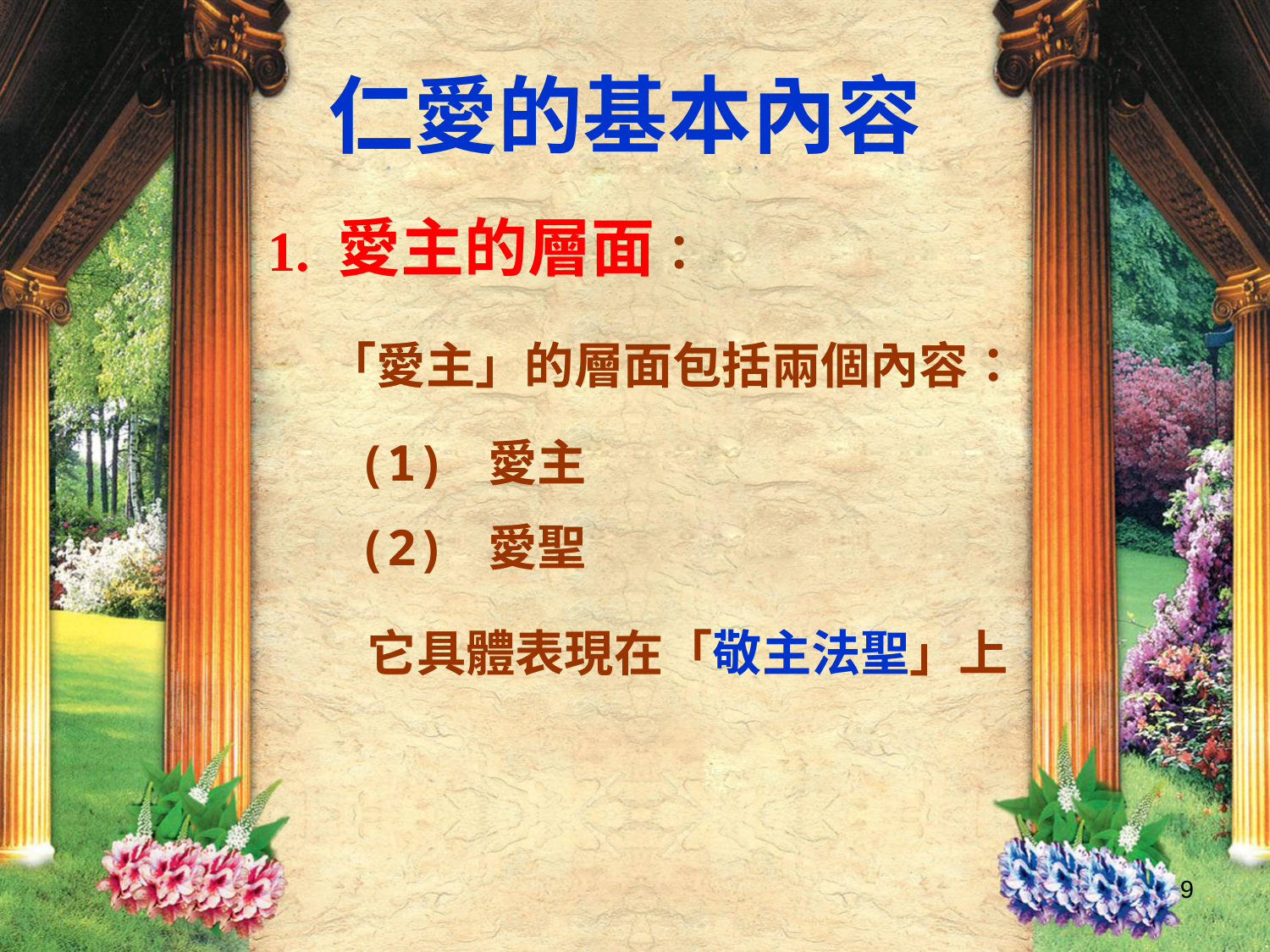

仁愛的基本內容
1. 愛主的層面：
「愛主」的層面包括兩個內容：
(1) 愛主
(2) 愛聖
它具體表現在「敬主法聖」上
9